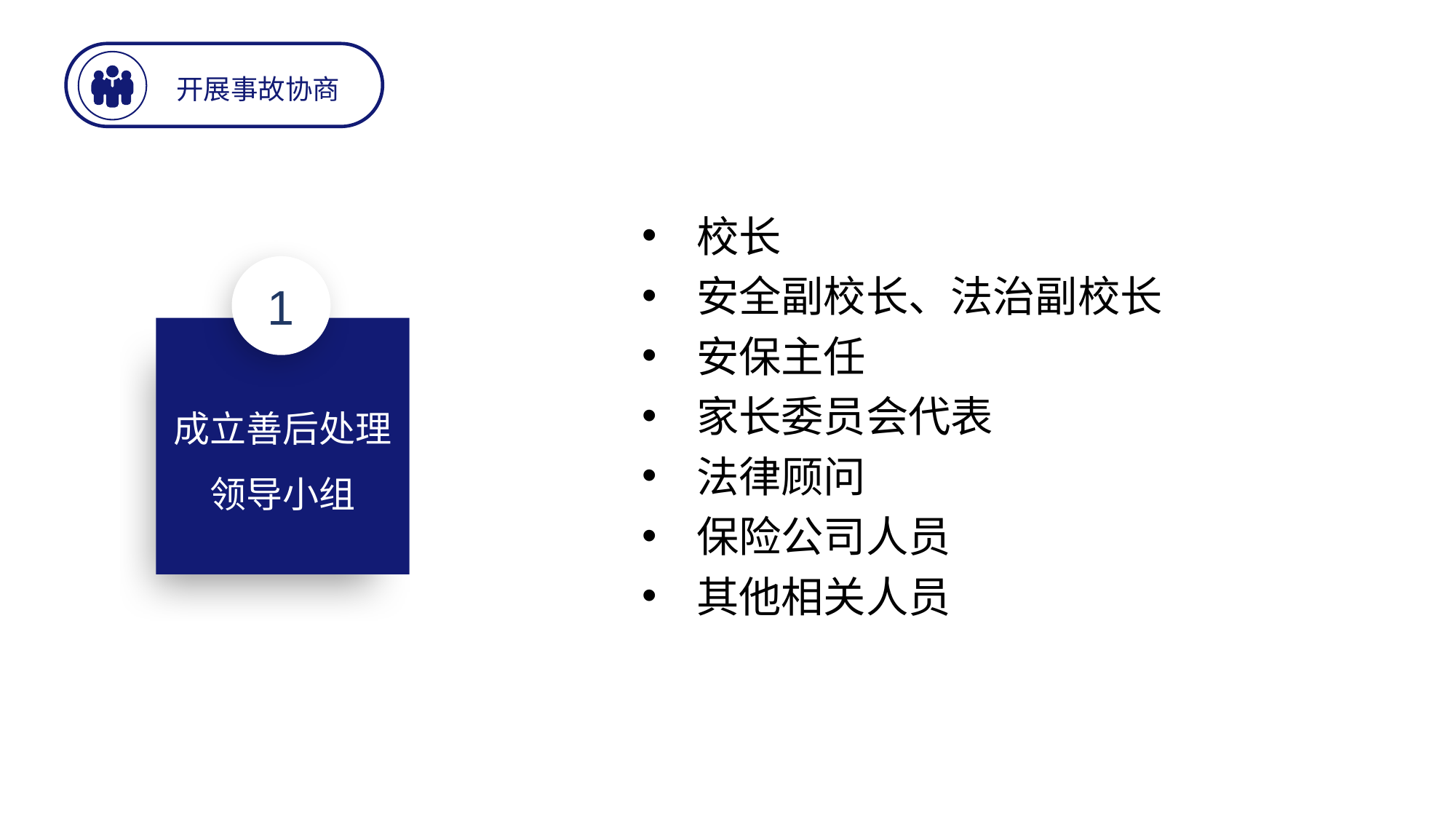

开展事故协商
- 开展积极有效的事故纠纷协商 -
校长
安全副校长、法治副校长
安保主任
家长委员会代表
法律顾问
保险公司人员
其他相关人员
1

成立善后处理领导小组